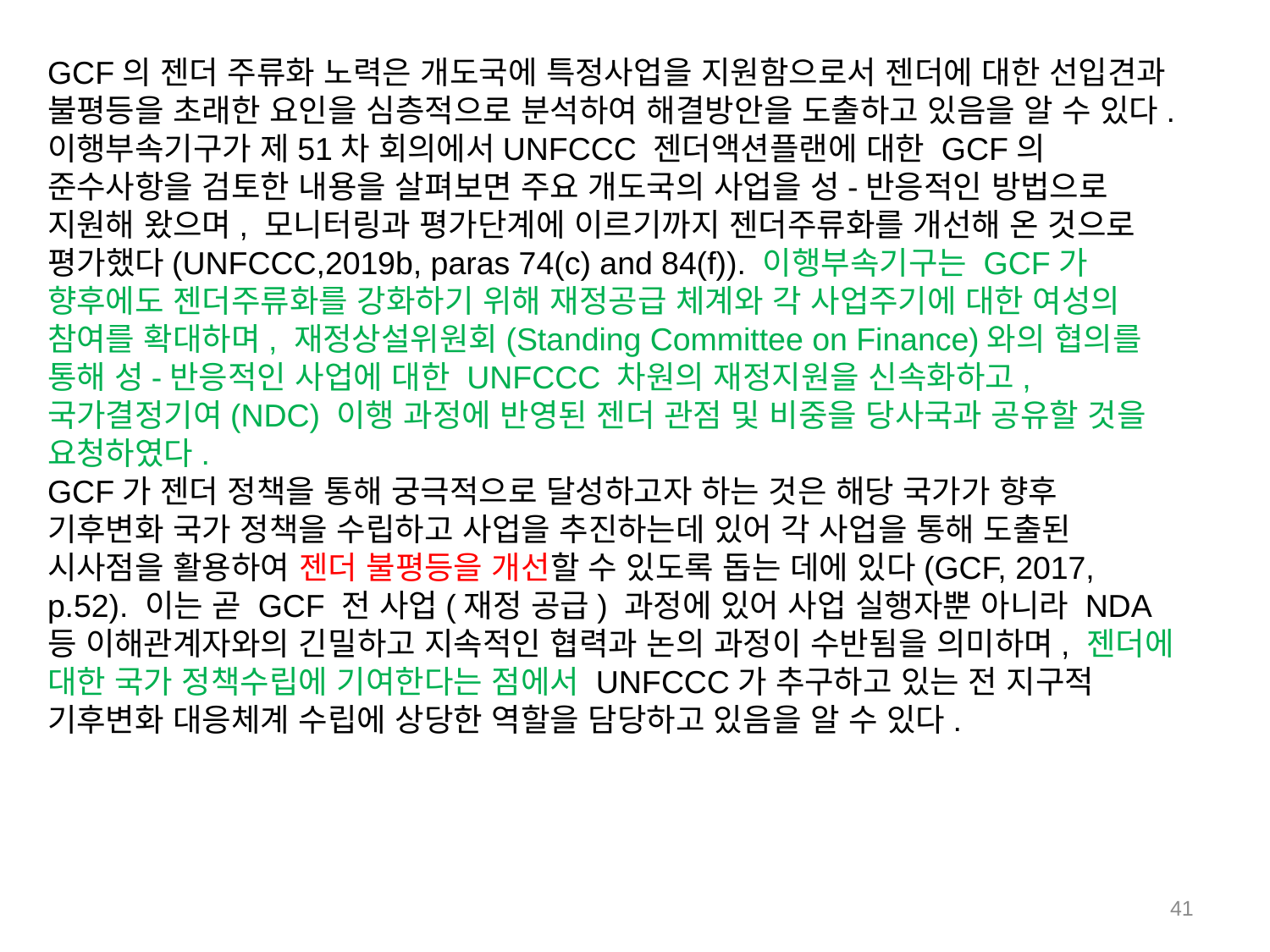

GCF의 젠더 주류화 노력은 개도국에 특정사업을 지원함으로서 젠더에 대한 선입견과 불평등을 초래한 요인을 심층적으로 분석하여 해결방안을 도출하고 있음을 알 수 있다. 이행부속기구가 제51차 회의에서UNFCCC 젠더액션플랜에 대한 GCF의 준수사항을 검토한 내용을 살펴보면 주요 개도국의 사업을 성-반응적인 방법으로 지원해 왔으며, 모니터링과 평가단계에 이르기까지 젠더주류화를 개선해 온 것으로 평가했다(UNFCCC,2019b, paras 74(c) and 84(f)). 이행부속기구는 GCF가 향후에도 젠더주류화를 강화하기 위해 재정공급 체계와 각 사업주기에 대한 여성의 참여를 확대하며, 재정상설위원회(Standing Committee on Finance)와의 협의를 통해 성-반응적인 사업에 대한 UNFCCC 차원의 재정지원을 신속화하고, 국가결정기여(NDC) 이행 과정에 반영된 젠더 관점 및 비중을 당사국과 공유할 것을 요청하였다.
GCF가 젠더 정책을 통해 궁극적으로 달성하고자 하는 것은 해당 국가가 향후 기후변화 국가 정책을 수립하고 사업을 추진하는데 있어 각 사업을 통해 도출된 시사점을 활용하여 젠더 불평등을 개선할 수 있도록 돕는 데에 있다(GCF, 2017, p.52). 이는 곧 GCF 전 사업(재정 공급) 과정에 있어 사업 실행자뿐 아니라 NDA 등 이해관계자와의 긴밀하고 지속적인 협력과 논의 과정이 수반됨을 의미하며, 젠더에 대한 국가 정책수립에 기여한다는 점에서 UNFCCC가 추구하고 있는 전 지구적 기후변화 대응체계 수립에 상당한 역할을 담당하고 있음을 알 수 있다.
41